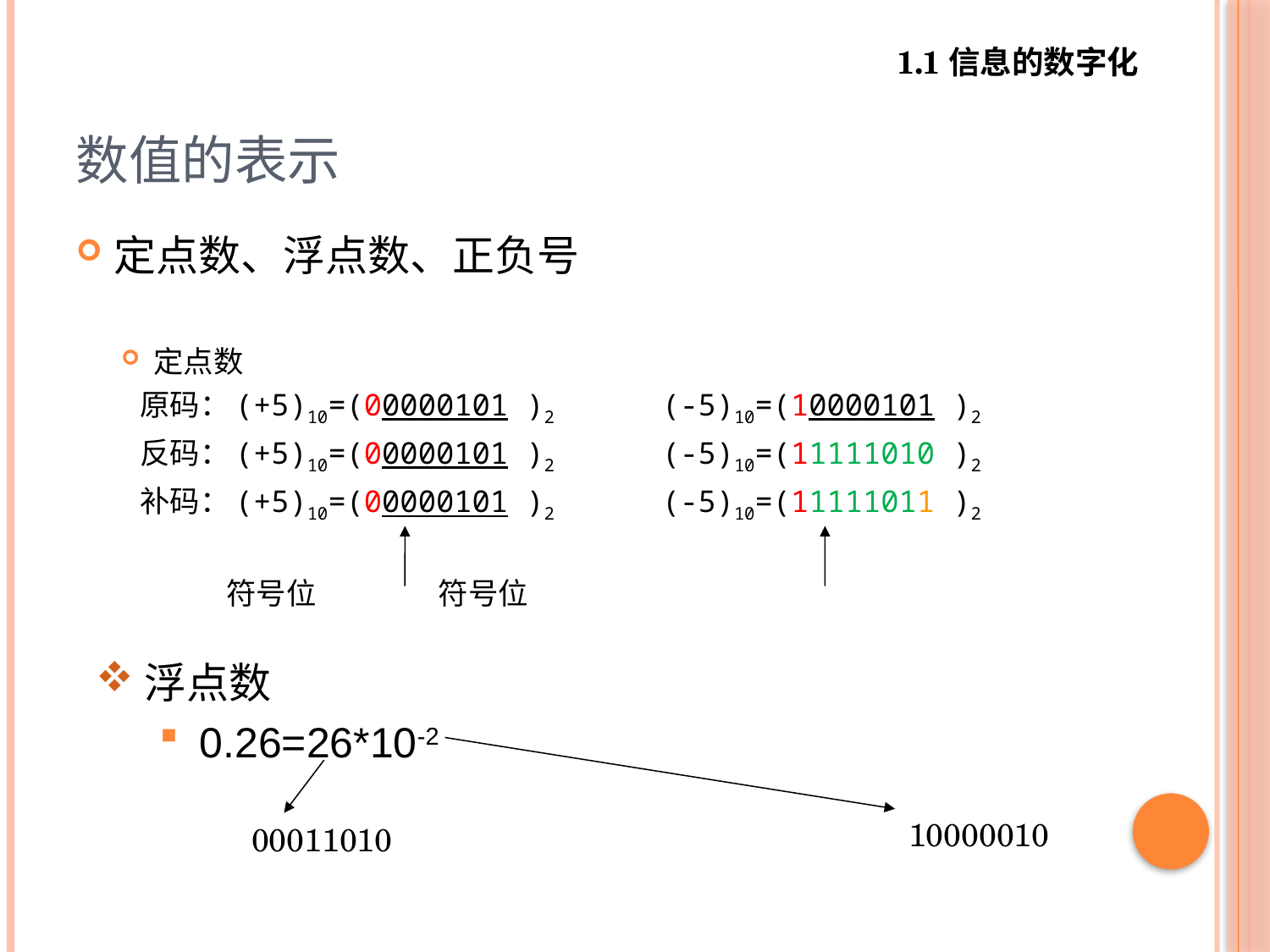

1.1信息的数字化
# 数值的表示
定点数、浮点数、正负号

定点数
  原码：(+5)10=(00000101 )2      (-5)10=(10000101 )2
  反码：(+5)10=(00000101 )2      (-5)10=(11111010 )2
  补码：(+5)10=(00000101 )2      (-5)10=(11111011 )2

		          符号位                  符号位

浮点数
0.26=26*10-2

		‭

10000010‬
00011010‬